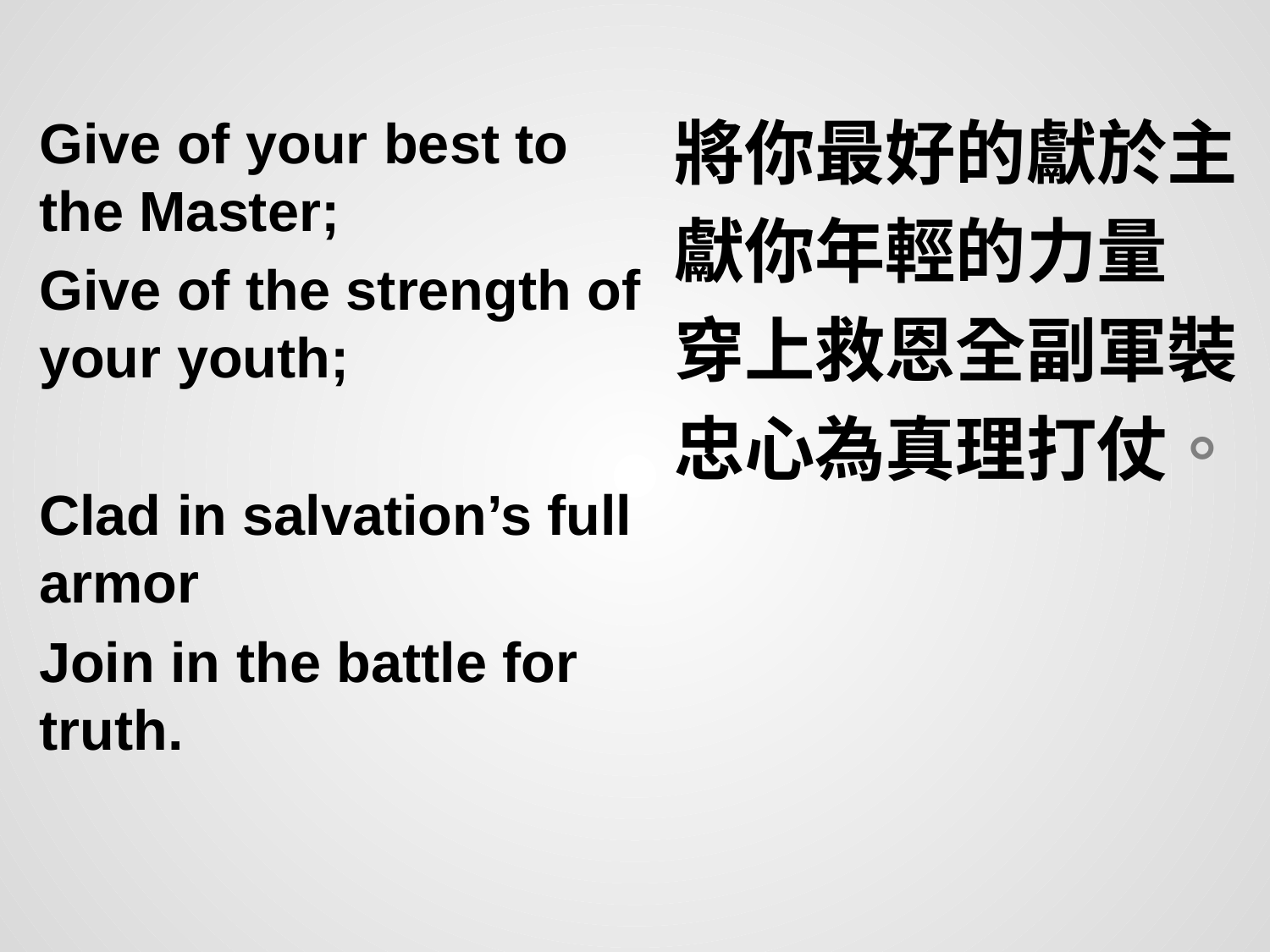

Give of your best to the Master;
Give of the strength of your youth;

Clad in salvation’s full armor
Join in the battle for truth.
將你最好的獻於主
獻你年輕的力量
穿上救恩全副軍裝
忠心為真理打仗。